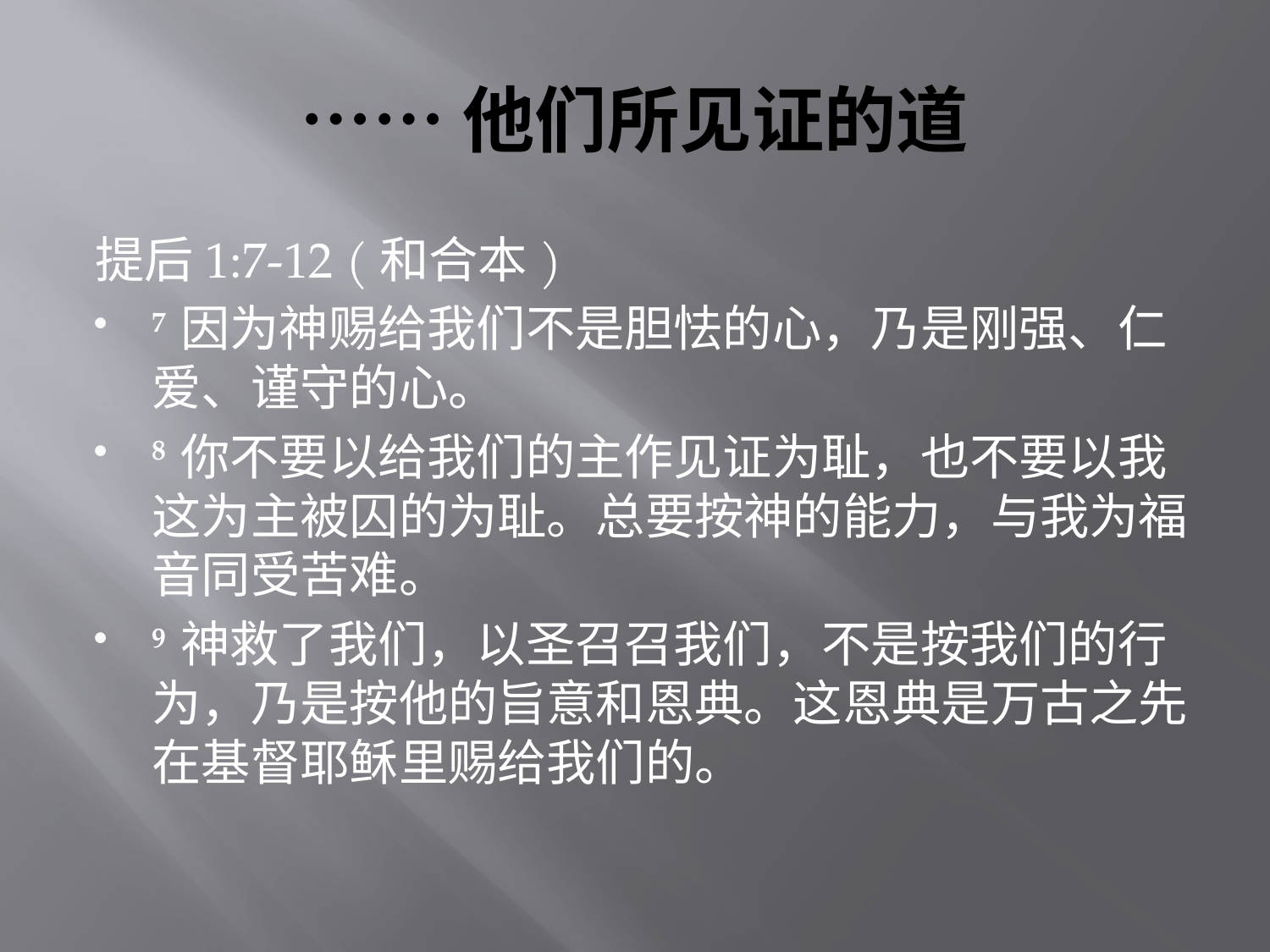

# ……他们所见证的道
提后1:7-12 (和合本)
7 因为神赐给我们不是胆怯的心，乃是刚强、仁爱、谨守的心。
8 你不要以给我们的主作见证为耻，也不要以我这为主被囚的为耻。总要按神的能力，与我为福音同受苦难。
9 神救了我们，以圣召召我们，不是按我们的行为，乃是按他的旨意和恩典。这恩典是万古之先在基督耶稣里赐给我们的。